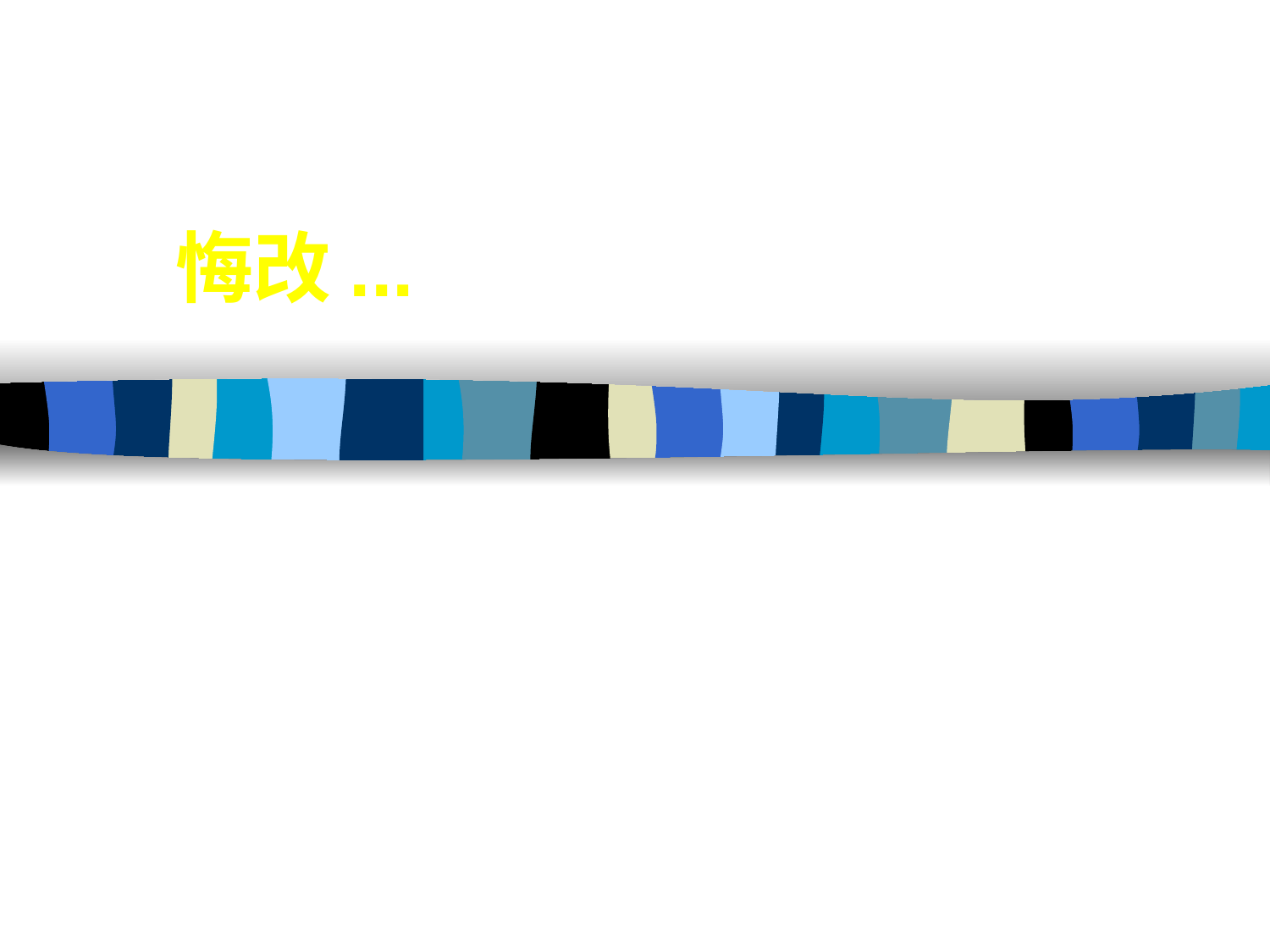

# 悔改...
2:16  "所以， 你应当悔改； 如果不悔改， 我就很快地来到你们那里， 用我口中的剑跟他们作战。"